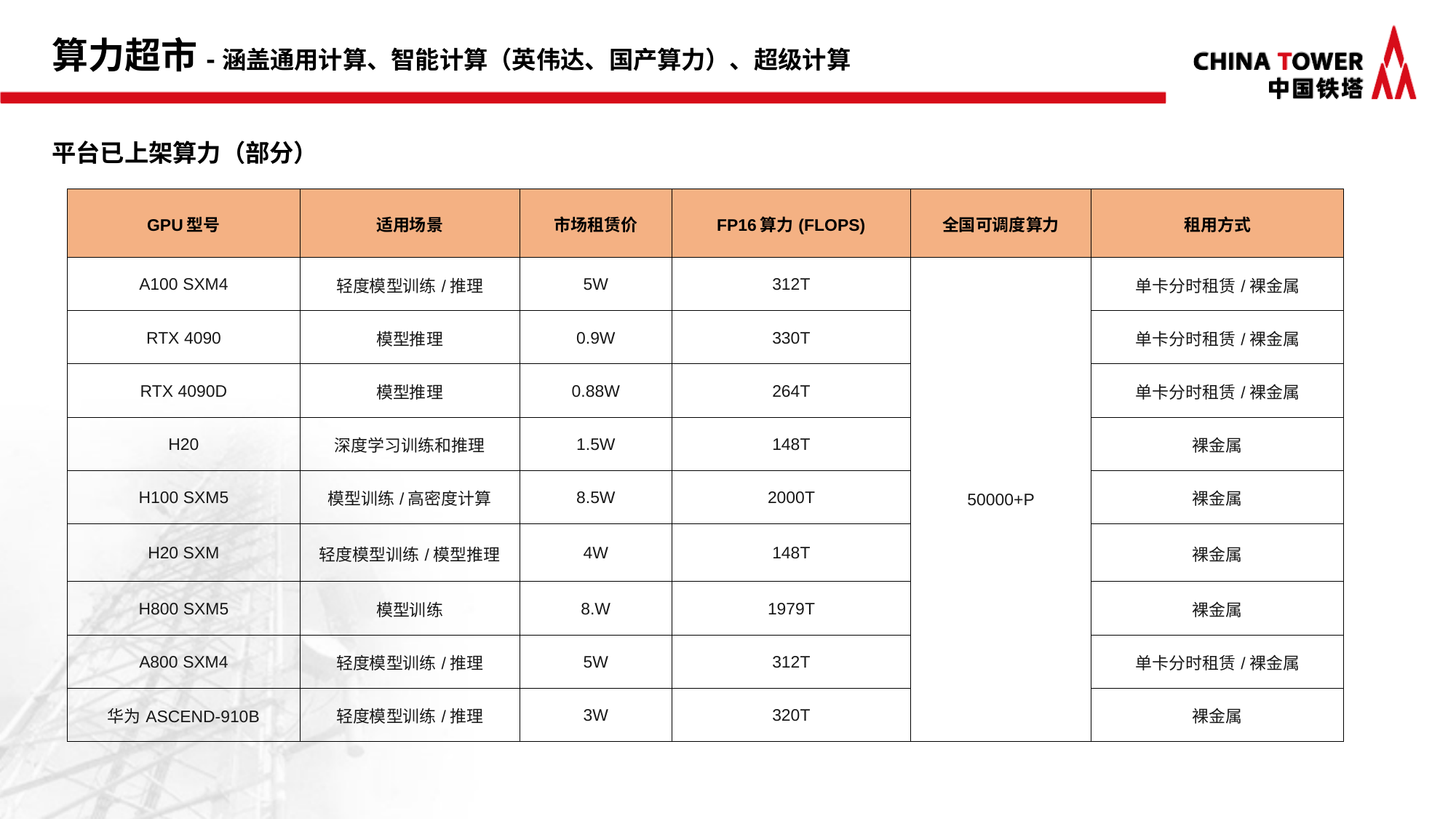

算力超市-涵盖通用计算、智能计算（英伟达、国产算力）、超级计算
平台已上架算力（部分）
| GPU型号 | 适用场景 | 市场租赁价 | FP16算力(FLOPS) | 全国可调度算力 | 租用方式 |
| --- | --- | --- | --- | --- | --- |
| A100 SXM4 | 轻度模型训练/推理 | 5W | 312T | 50000+P | 单卡分时租赁/裸金属 |
| RTX 4090 | 模型推理 | 0.9W | 330T |  | 单卡分时租赁/裸金属 |
| RTX 4090D | 模型推理 | 0.88W | 264T |  | 单卡分时租赁/裸金属 |
| H20 | 深度学习训练和推理 | 1.5W | 148T |  | 裸金属 |
| H100 SXM5 | 模型训练/高密度计算 | 8.5W | 2000T |  | 裸金属 |
| H20 SXM | 轻度模型训练/模型推理 | 4W | 148T |  | 裸金属 |
| H800 SXM5 | 模型训练 | 8.W | 1979T |  | 裸金属 |
| A800 SXM4 | 轻度模型训练/推理 | 5W | 312T |  | 单卡分时租赁/裸金属 |
| 华为ASCEND-910B | 轻度模型训练/推理 | 3W | 320T |  | 裸金属 |